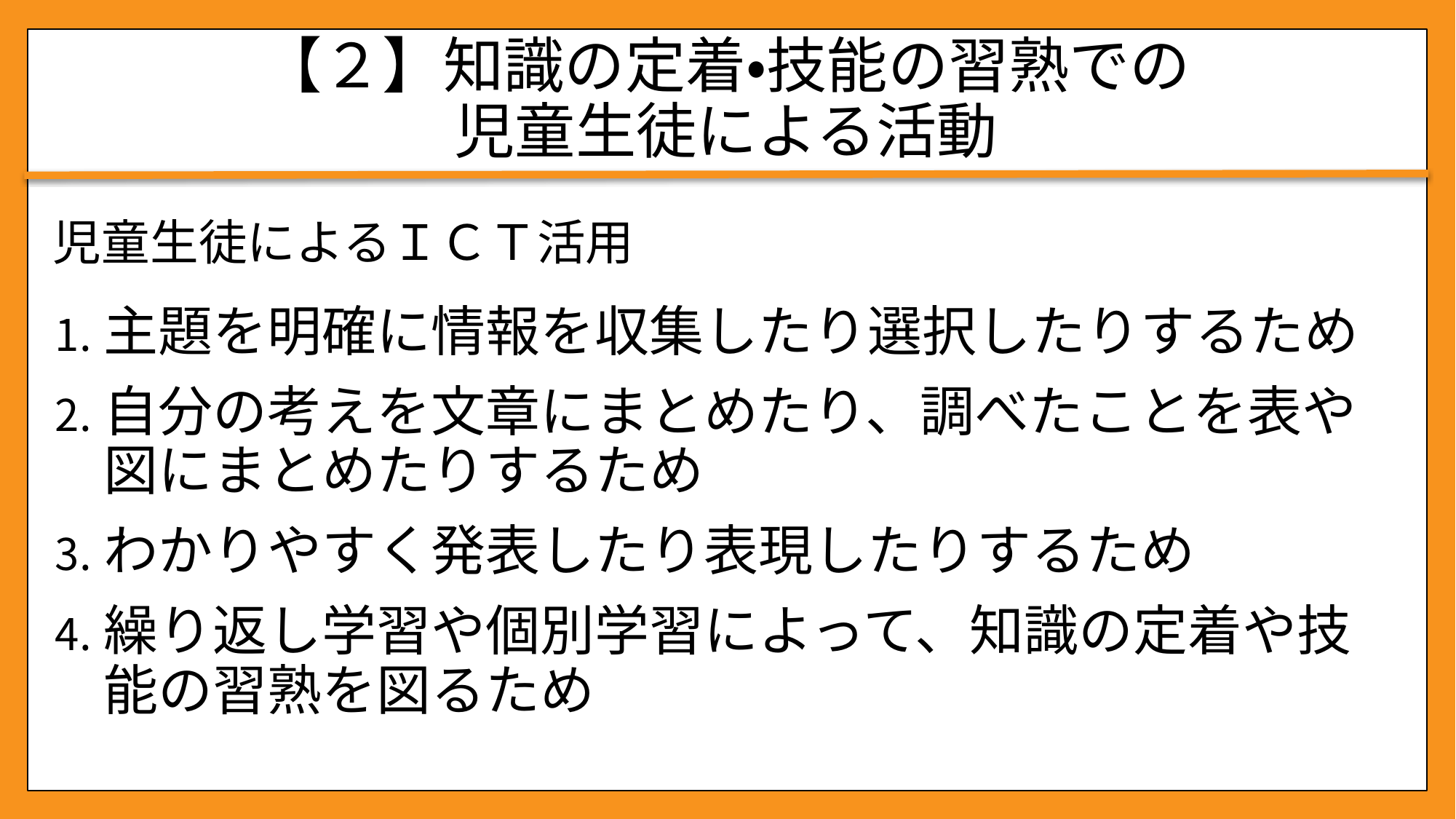

# 【２】知識の定着・技能の習熟での 児童生徒による活動
児童生徒によるＩＣＴ活用
主題を明確に情報を収集したり選択したりするため
自分の考えを文章にまとめたり、調べたことを表や図にまとめたりするため
わかりやすく発表したり表現したりするため
繰り返し学習や個別学習によって、知識の定着や技能の習熟を図るため